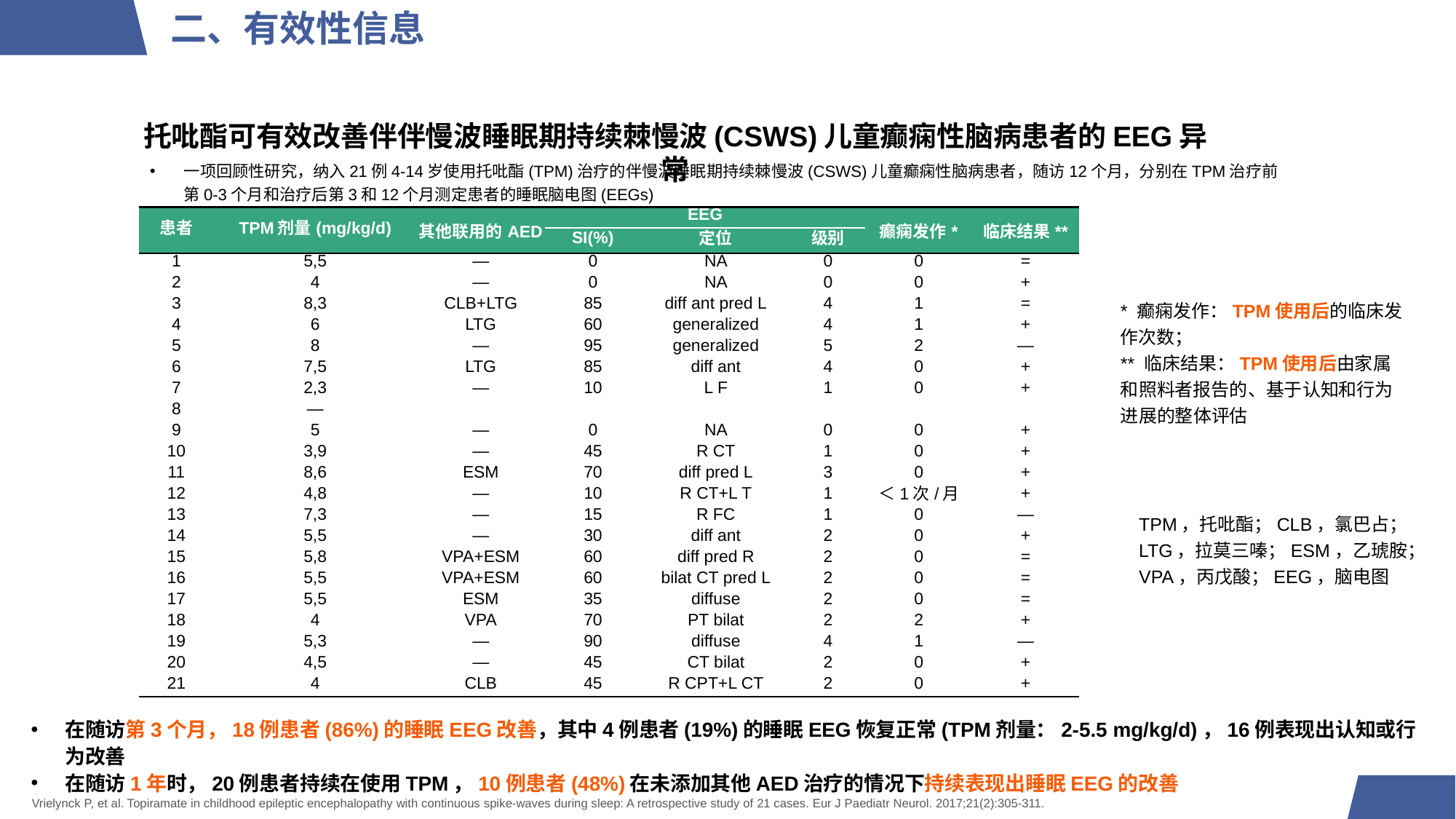

二、有效性信息
托吡酯可有效改善伴伴慢波睡眠期持续棘慢波(CSWS)儿童癫痫性脑病患者的EEG异常
一项回顾性研究，纳入21例4-14岁使用托吡酯(TPM)治疗的伴慢波睡眠期持续棘慢波(CSWS)儿童癫痫性脑病患者，随访12个月，分别在TPM治疗前第0-3个月和治疗后第3和12个月测定患者的睡眠脑电图(EEGs)
| 患者 | TPM剂量(mg/kg/d) | 其他联用的AED | EEG |  |  | 癫痫发作\* | 临床结果\*\* |
| --- | --- | --- | --- | --- | --- | --- | --- |
|  |  |  | SI(%) | 定位 | 级别 |  |  |
| 1 | 5,5 | — | 0 | NA | 0 | 0 | = |
| 2 | 4 | — | 0 | NA | 0 | 0 | + |
| 3 | 8,3 | CLB+LTG | 85 | diff ant pred L | 4 | 1 | = |
| 4 | 6 | LTG | 60 | generalized | 4 | 1 | + |
| 5 | 8 | — | 95 | generalized | 5 | 2 | — |
| 6 | 7,5 | LTG | 85 | diff ant | 4 | 0 | + |
| 7 | 2,3 | — | 10 | L F | 1 | 0 | + |
| 8 | — |  |  |  |  |  |  |
| 9 | 5 | — | 0 | NA | 0 | 0 | + |
| 10 | 3,9 | — | 45 | R CT | 1 | 0 | + |
| 11 | 8,6 | ESM | 70 | diff pred L | 3 | 0 | + |
| 12 | 4,8 | — | 10 | R CT+L T | 1 | ＜1次/月 | + |
| 13 | 7,3 | — | 15 | R FC | 1 | 0 | — |
| 14 | 5,5 | — | 30 | diff ant | 2 | 0 | + |
| 15 | 5,8 | VPA+ESM | 60 | diff pred R | 2 | 0 | = |
| 16 | 5,5 | VPA+ESM | 60 | bilat CT pred L | 2 | 0 | = |
| 17 | 5,5 | ESM | 35 | diffuse | 2 | 0 | = |
| 18 | 4 | VPA | 70 | PT bilat | 2 | 2 | + |
| 19 | 5,3 | — | 90 | diffuse | 4 | 1 | — |
| 20 | 4,5 | — | 45 | CT bilat | 2 | 0 | + |
| 21 | 4 | CLB | 45 | R CPT+L CT | 2 | 0 | + |
* 癫痫发作：TPM使用后的临床发作次数；
** 临床结果：TPM使用后由家属和照料者报告的、基于认知和行为进展的整体评估
TPM，托吡酯；CLB，氯巴占；LTG，拉莫三嗪；ESM，乙琥胺；VPA，丙戊酸；EEG，脑电图
在随访第3个月，18例患者(86%)的睡眠EEG改善，其中4例患者(19%)的睡眠EEG恢复正常(TPM剂量：2-5.5 mg/kg/d)，16例表现出认知或行为改善
在随访1年时，20例患者持续在使用TPM，10例患者(48%)在未添加其他AED治疗的情况下持续表现出睡眠EEG的改善

Vrielynck P, et al. Topiramate in childhood epileptic encephalopathy with continuous spike-waves during sleep: A retrospective study of 21 cases. Eur J Paediatr Neurol. 2017;21(2):305-311.